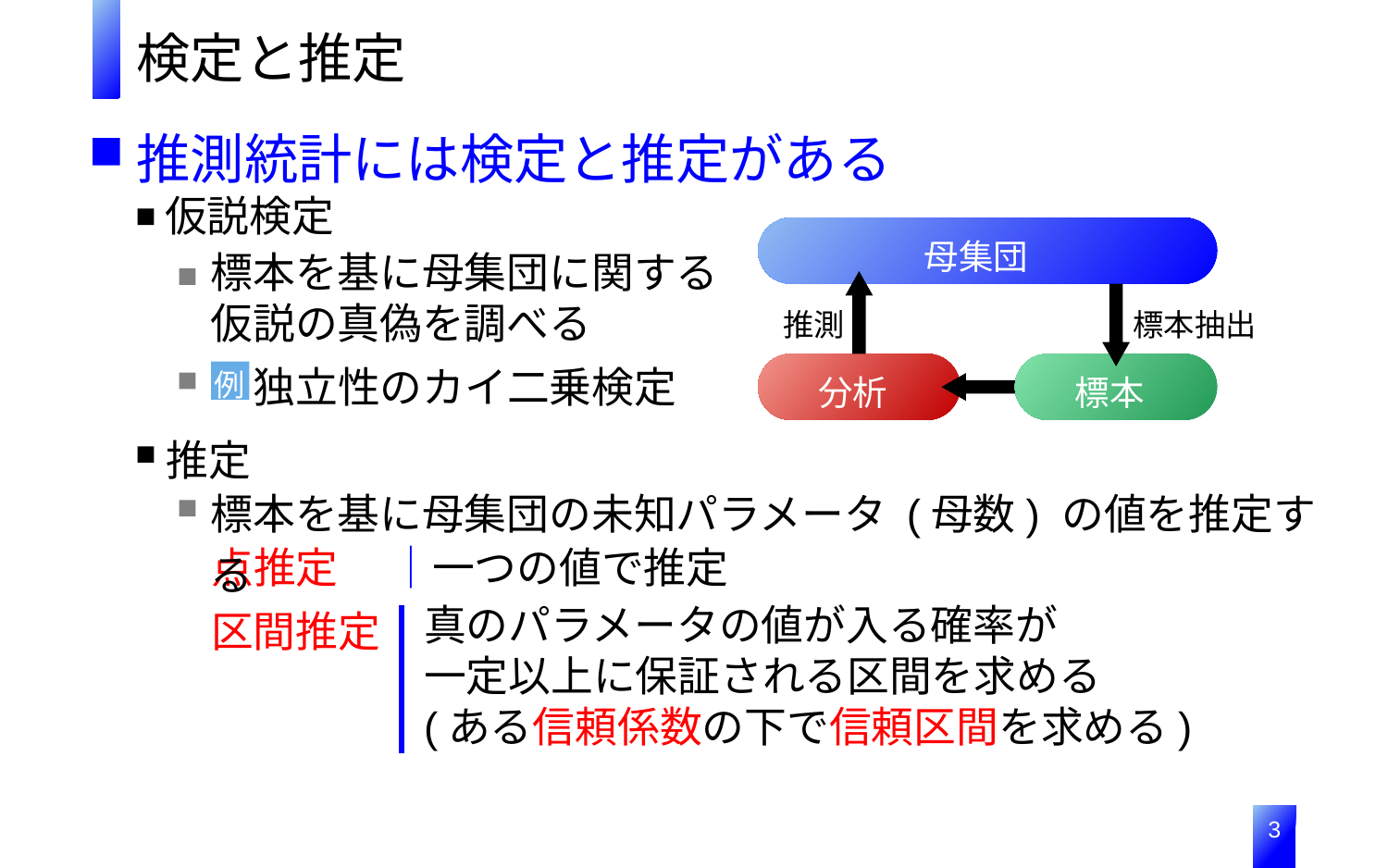

検定と推定
推測統計には検定と推定がある

仮説検定

母集団
標本を基に母集団に関する
仮説の真偽を調べる

推測
標本抽出
独立性のカイ二乗検定

例

分析

標本

推定

標本を基に母集団の未知パラメータ (母数) の値を推定する

点推定 　｜一つの値で推定

真のパラメータの値が入る確率が
一定以上に保証される区間を求める
(ある信頼係数の下で信頼区間を求める)
区間推定